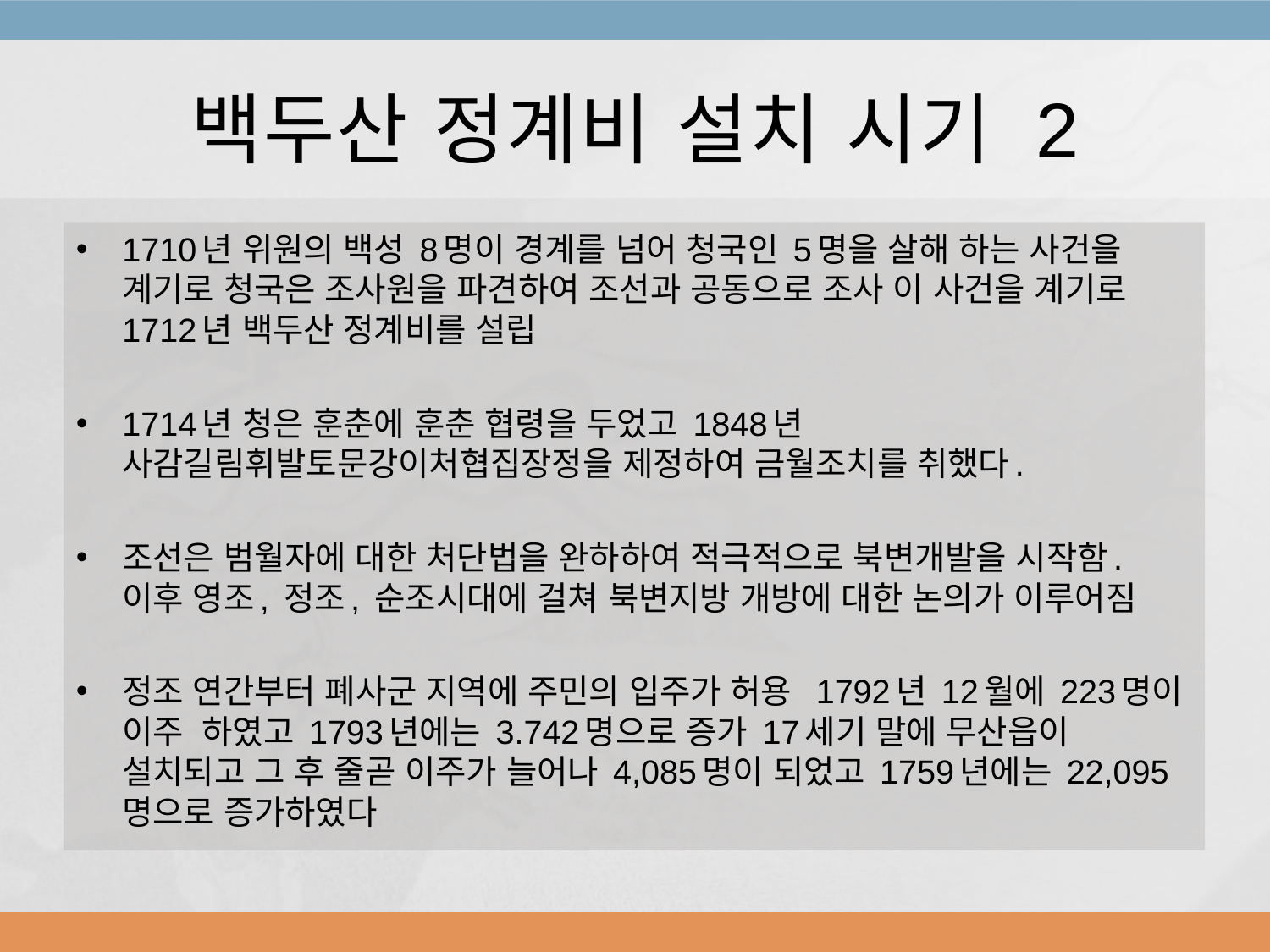

# 백두산 정계비 설치 시기 2
1710년 위원의 백성 8명이 경계를 넘어 청국인 5명을 살해 하는 사건을  계기로 청국은 조사원을 파견하여 조선과 공동으로 조사 이 사건을 계기로 1712년 백두산 정계비를 설립

1714년 청은 훈춘에 훈춘 협령을 두었고 1848년 사감길림휘발토문강이처협집장정을 제정하여 금월조치를 취했다.

조선은 범월자에 대한 처단법을 완하하여 적극적으로 북변개발을 시작함. 이후 영조, 정조, 순조시대에 걸쳐 북변지방 개방에 대한 논의가 이루어짐

정조 연간부터 폐사군 지역에 주민의 입주가 허용  1792년 12월에 223명이 이주  하였고 1793년에는 3.742명으로 증가 17세기 말에 무산읍이 설치되고 그 후 줄곧 이주가 늘어나 4,085명이 되었고 1759년에는 22,095명으로 증가하였다